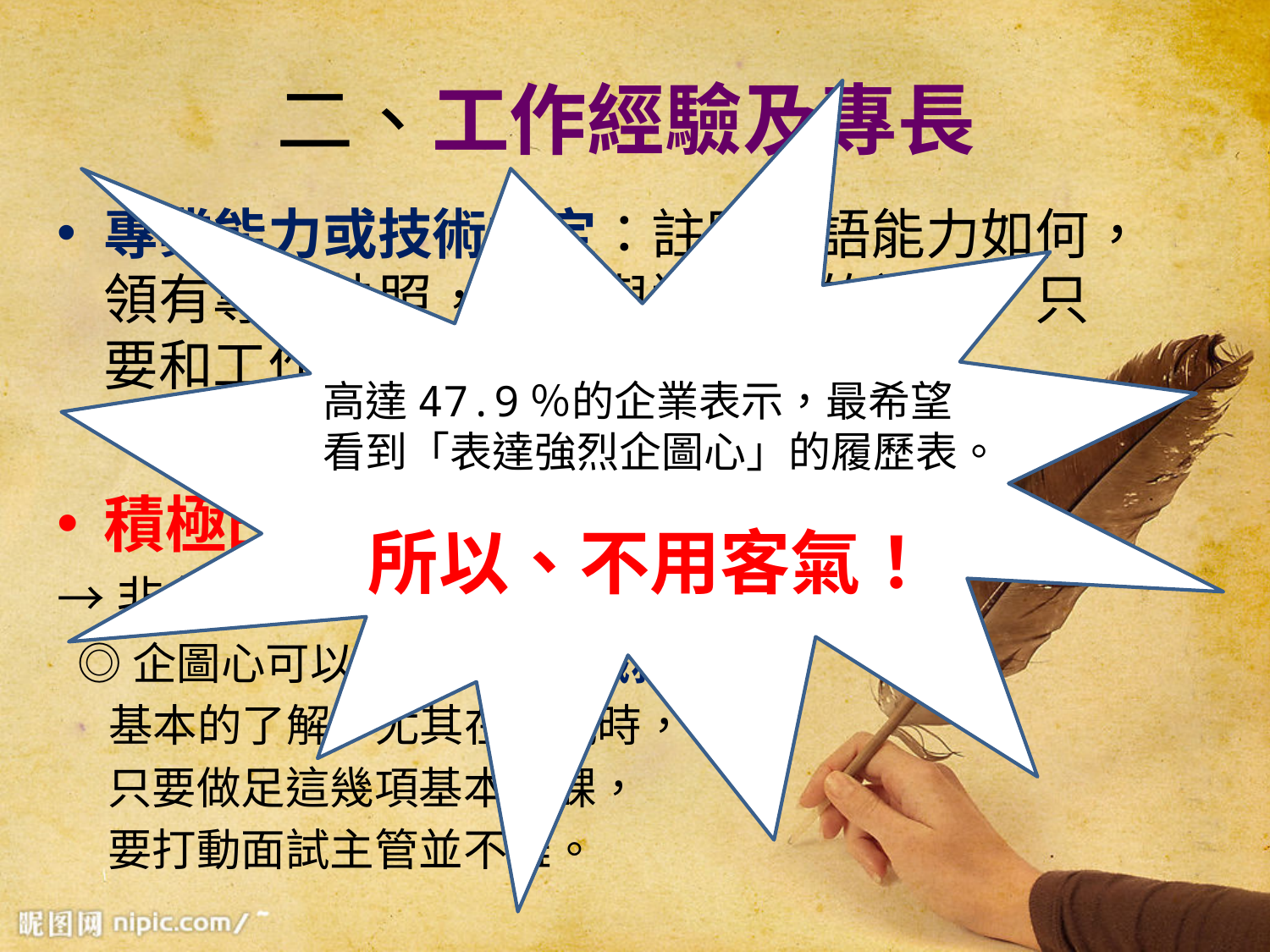

# 二、工作經驗及專長

高達47.9％的企業表示，最希望
看到「表達強烈企圖心」的履歷表。
專業能力或技術檢定：註明外語能力如何，領有專業執照，或參與過正式的訓練，只要和工作能力有關的都可以列上。

積極凸顯「企圖心」
→非名校畢業生更該凸顯這個特質。
  ◎企圖心可以反映在你對 職務或公司
    基本的了解，尤其在面試時，
    只要做足這幾項基本功課，
    要打動面試主管並不難。
所以、不用客氣！